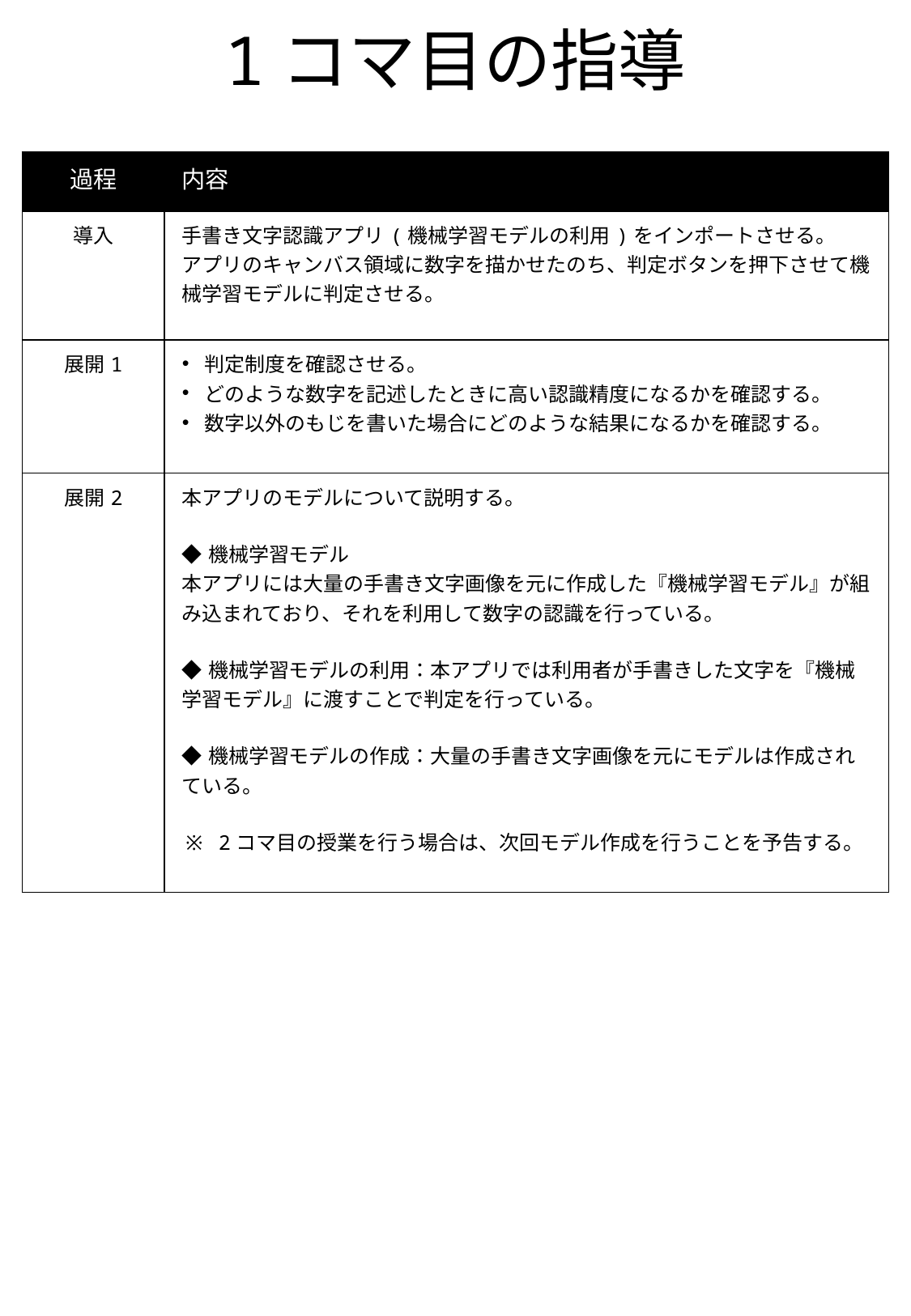

# 1コマ目の指導
| 過程 | 内容 |
| --- | --- |
| 導入 | 手書き文字認識アプリ(機械学習モデルの利用)をインポートさせる。 アプリのキャンバス領域に数字を描かせたのち、判定ボタンを押下させて機械学習モデルに判定させる。 |
| 展開1 | 判定制度を確認させる。 どのような数字を記述したときに高い認識精度になるかを確認する。 数字以外のもじを書いた場合にどのような結果になるかを確認する。 |
| 展開2 | 本アプリのモデルについて説明する。 ◆機械学習モデル 本アプリには大量の手書き文字画像を元に作成した『機械学習モデル』が組み込まれており、それを利用して数字の認識を行っている。 ◆機械学習モデルの利用：本アプリでは利用者が手書きした文字を『機械学習モデル』に渡すことで判定を行っている。 ◆機械学習モデルの作成：大量の手書き文字画像を元にモデルは作成されている。 ※ 2コマ目の授業を行う場合は、次回モデル作成を行うことを予告する。 |